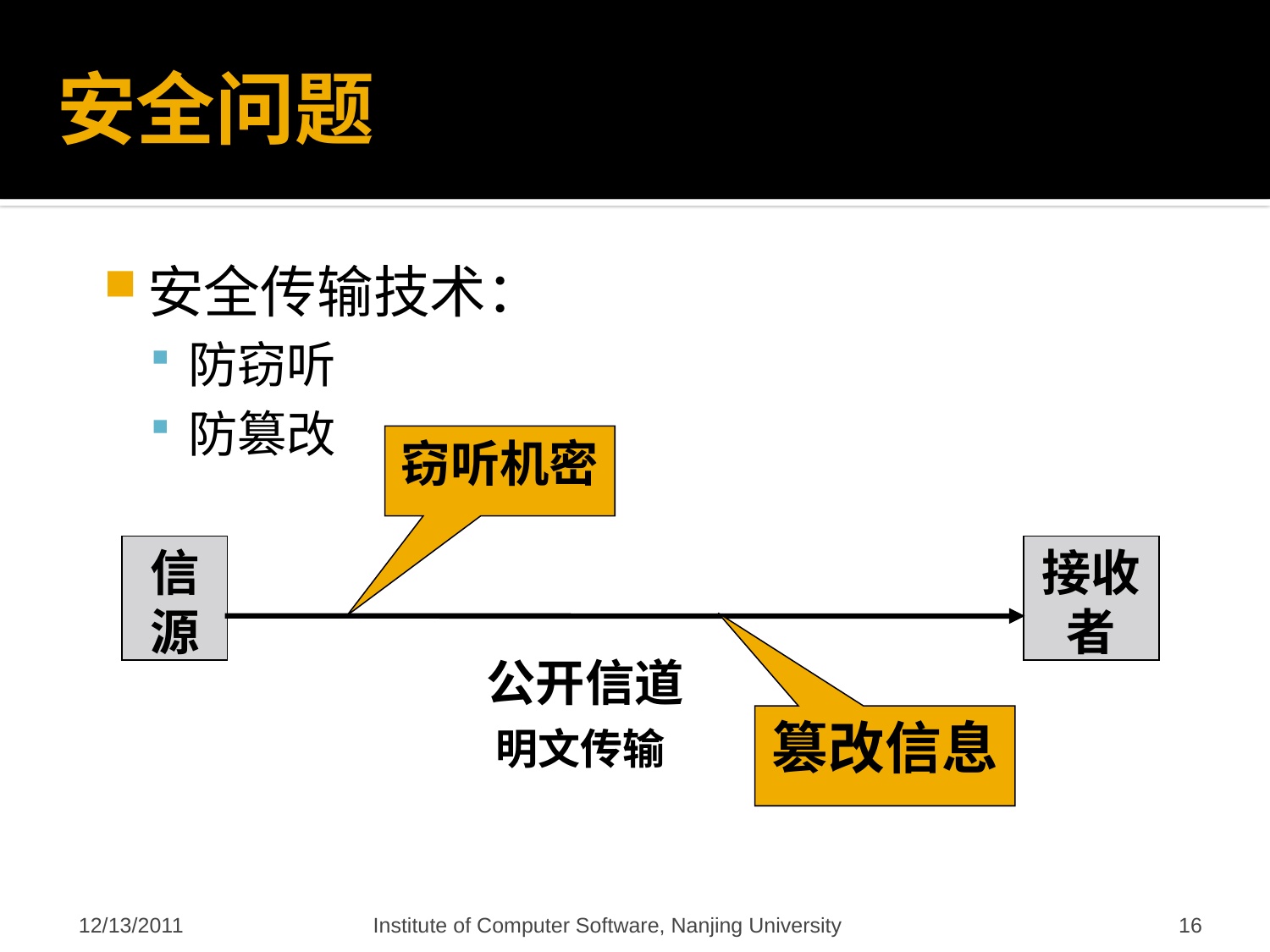

# 安全问题
安全传输技术：
防窃听
防篡改
窃听机密
信源
接收者

公开信道
明文传输
篡改信息
16
12/13/2011
Institute of Computer Software, Nanjing University
16